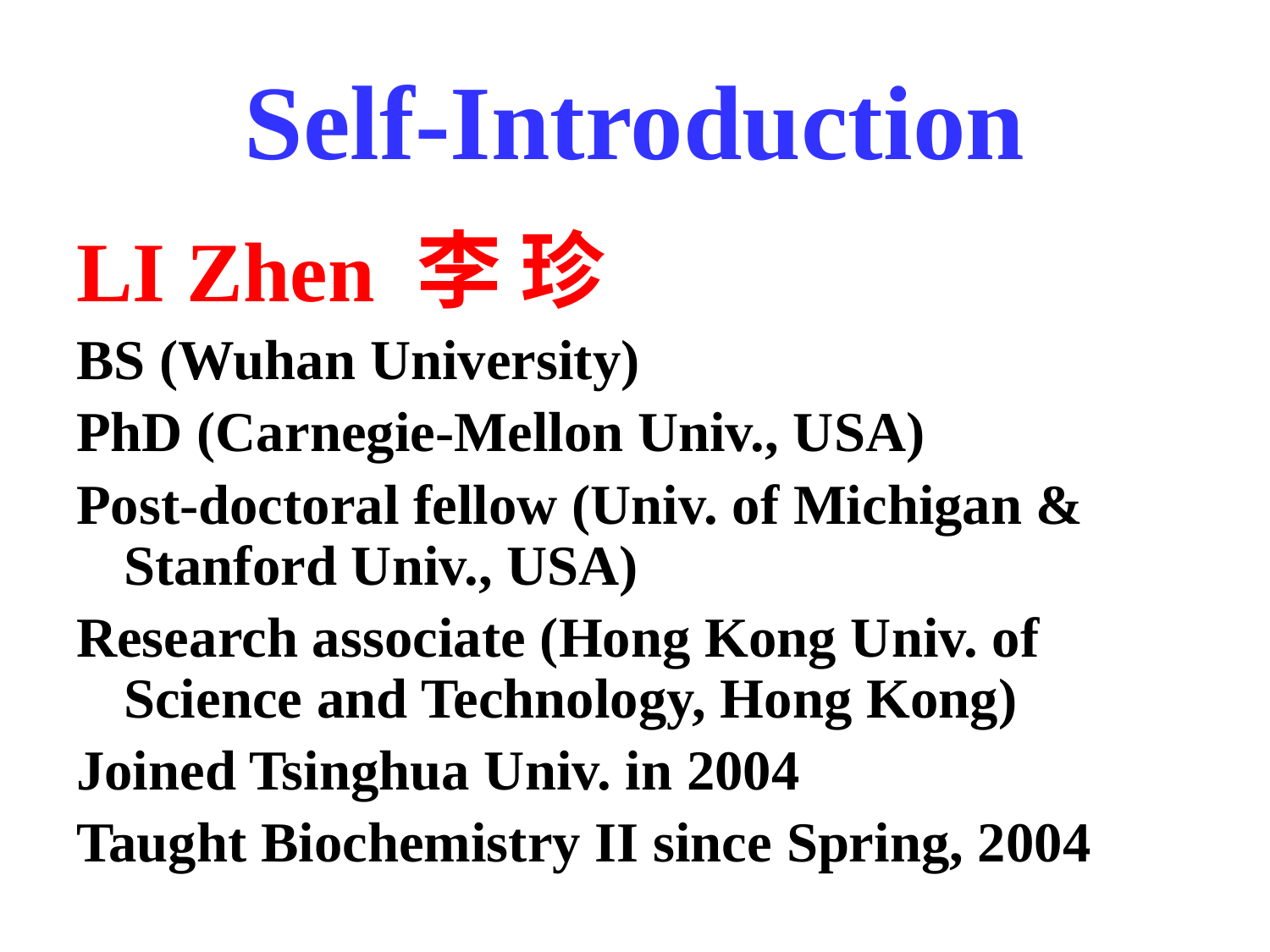

# Self-Introduction
LI Zhen 李 珍
BS (Wuhan University)
PhD (Carnegie-Mellon Univ., USA)
Post-doctoral fellow (Univ. of Michigan & Stanford Univ., USA)
Research associate (Hong Kong Univ. of Science and Technology, Hong Kong)
Joined Tsinghua Univ. in 2004
Taught Biochemistry II since Spring, 2004